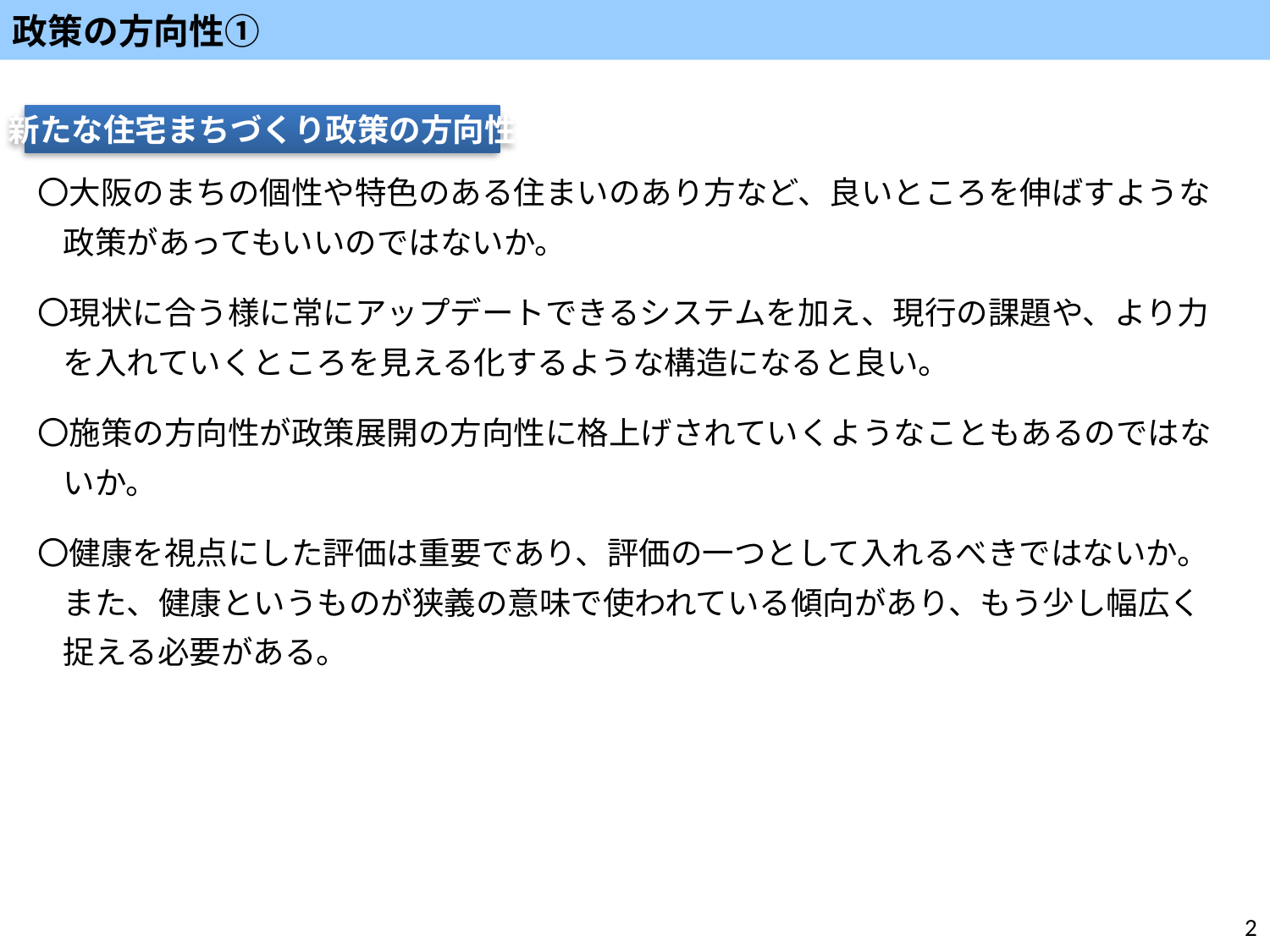

政策の方向性①

〇大阪のまちの個性や特色のある住まいのあり方など、良いところを伸ばすような政策があってもいいのではないか。
〇現状に合う様に常にアップデートできるシステムを加え、現行の課題や、より力を入れていくところを見える化するような構造になると良い。
〇施策の方向性が政策展開の方向性に格上げされていくようなこともあるのではないか。
〇健康を視点にした評価は重要であり、評価の一つとして入れるべきではないか。また、健康というものが狭義の意味で使われている傾向があり、もう少し幅広く捉える必要がある。
新たな住宅まちづくり政策の方向性
2